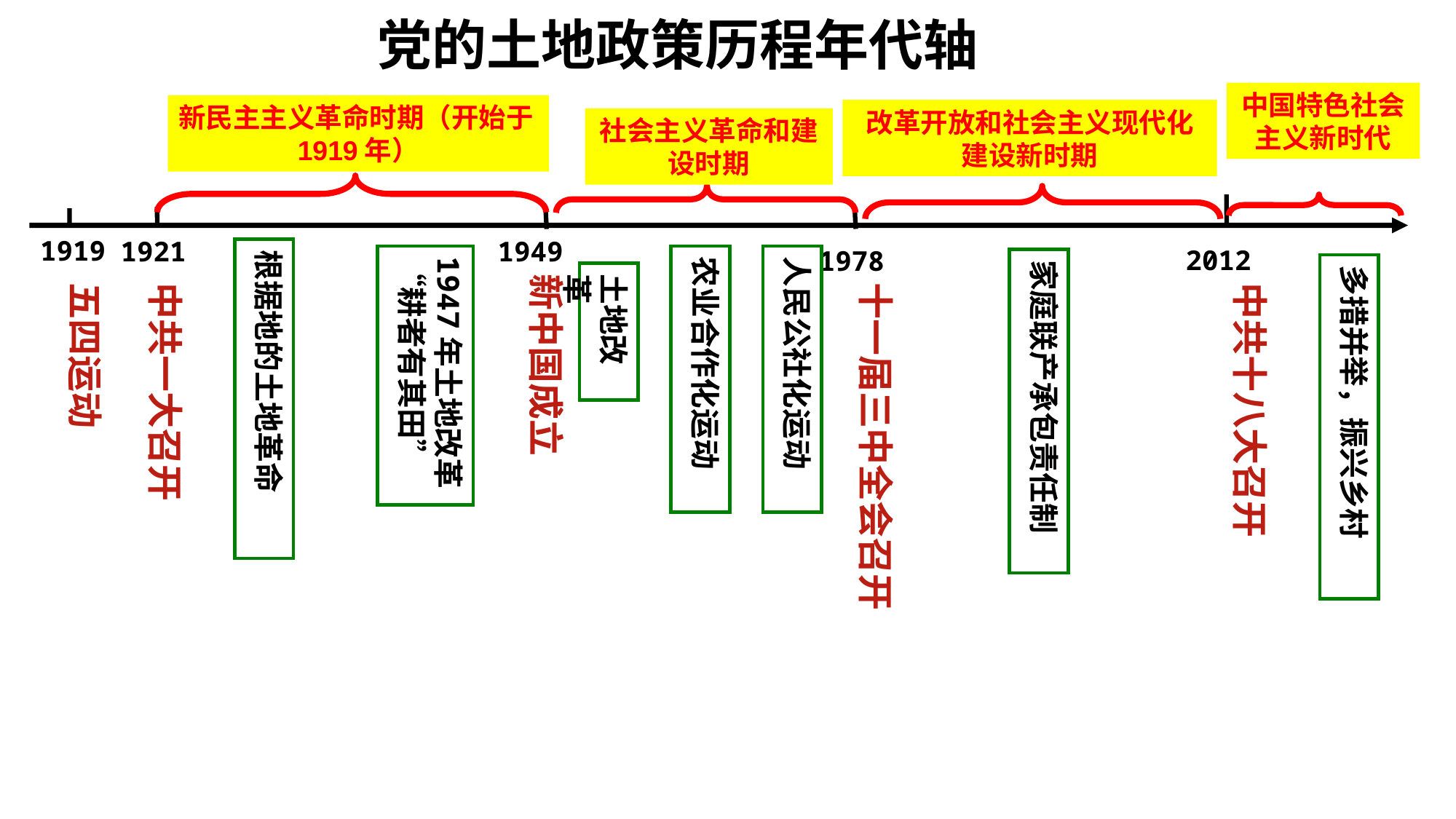

党的土地政策历程年代轴

中国特色社会主义新时代
新民主主义革命时期（开始于1919年）
改革开放和社会主义现代化建设新时期
社会主义革命和建设时期

1919
1921

1978
1949
2012
根据地的土地革命
1947年土地改革“耕者有其田”
农业合作化运动
人民公社化运动
家庭联产承包责任制
多措并举，振兴乡村
土地改革
新中国成立
中共一大召开
五四运动
中共十八大召开
十一届三中全会召开